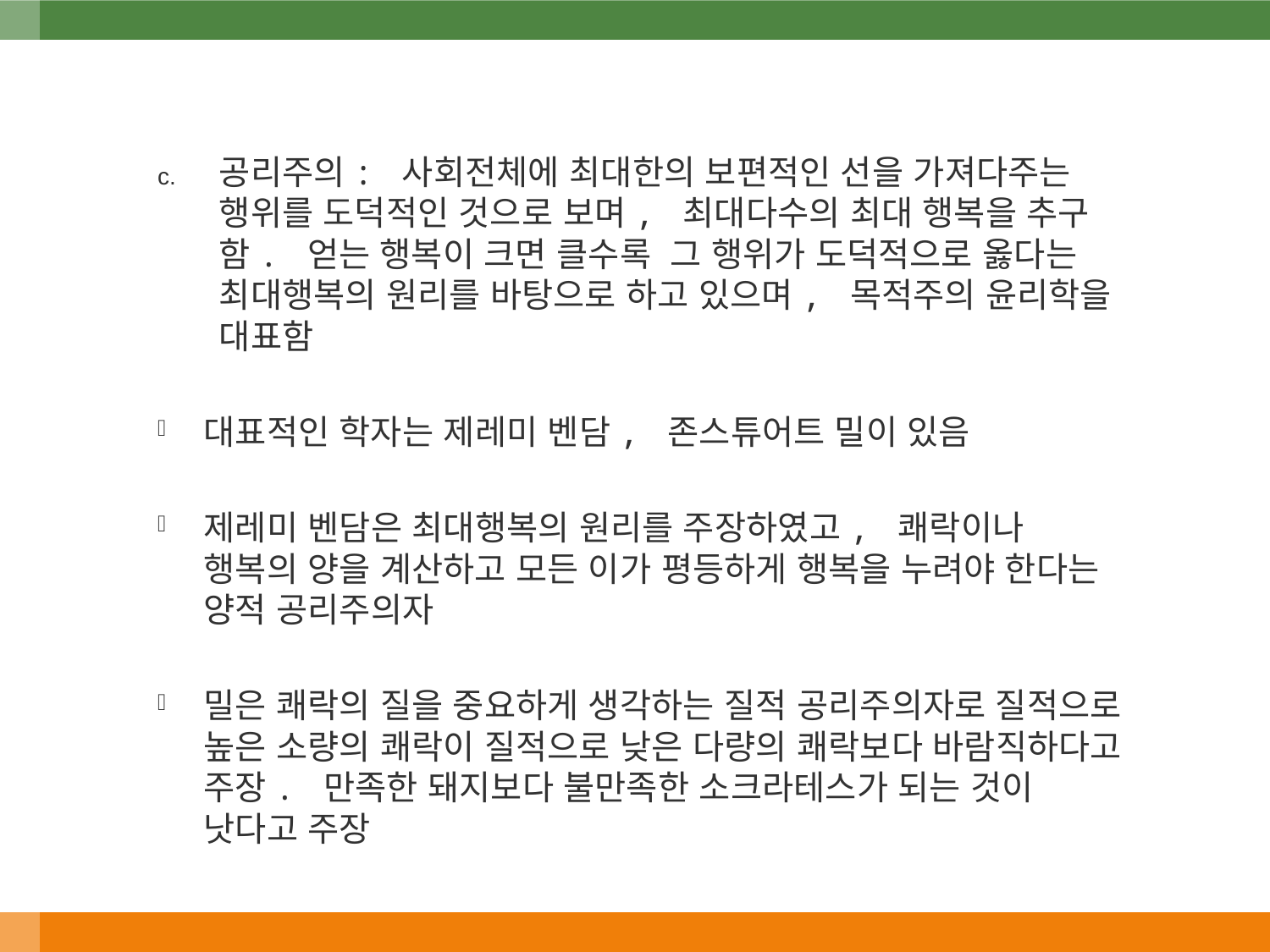

공리주의: 사회전체에 최대한의 보편적인 선을 가져다주는 행위를 도덕적인 것으로 보며, 최대다수의 최대 행복을 추구함. 얻는 행복이 크면 클수록  그 행위가 도덕적으로 옳다는 최대행복의 원리를 바탕으로 하고 있으며, 목적주의 윤리학을 대표함

대표적인 학자는 제레미 벤담, 존스튜어트 밀이 있음

제레미 벤담은 최대행복의 원리를 주장하였고, 쾌락이나 행복의 양을 계산하고 모든 이가 평등하게 행복을 누려야 한다는 양적 공리주의자

밀은 쾌락의 질을 중요하게 생각하는 질적 공리주의자로 질적으로 높은 소량의 쾌락이 질적으로 낮은 다량의 쾌락보다 바람직하다고 주장. 만족한 돼지보다 불만족한 소크라테스가 되는 것이 낫다고 주장